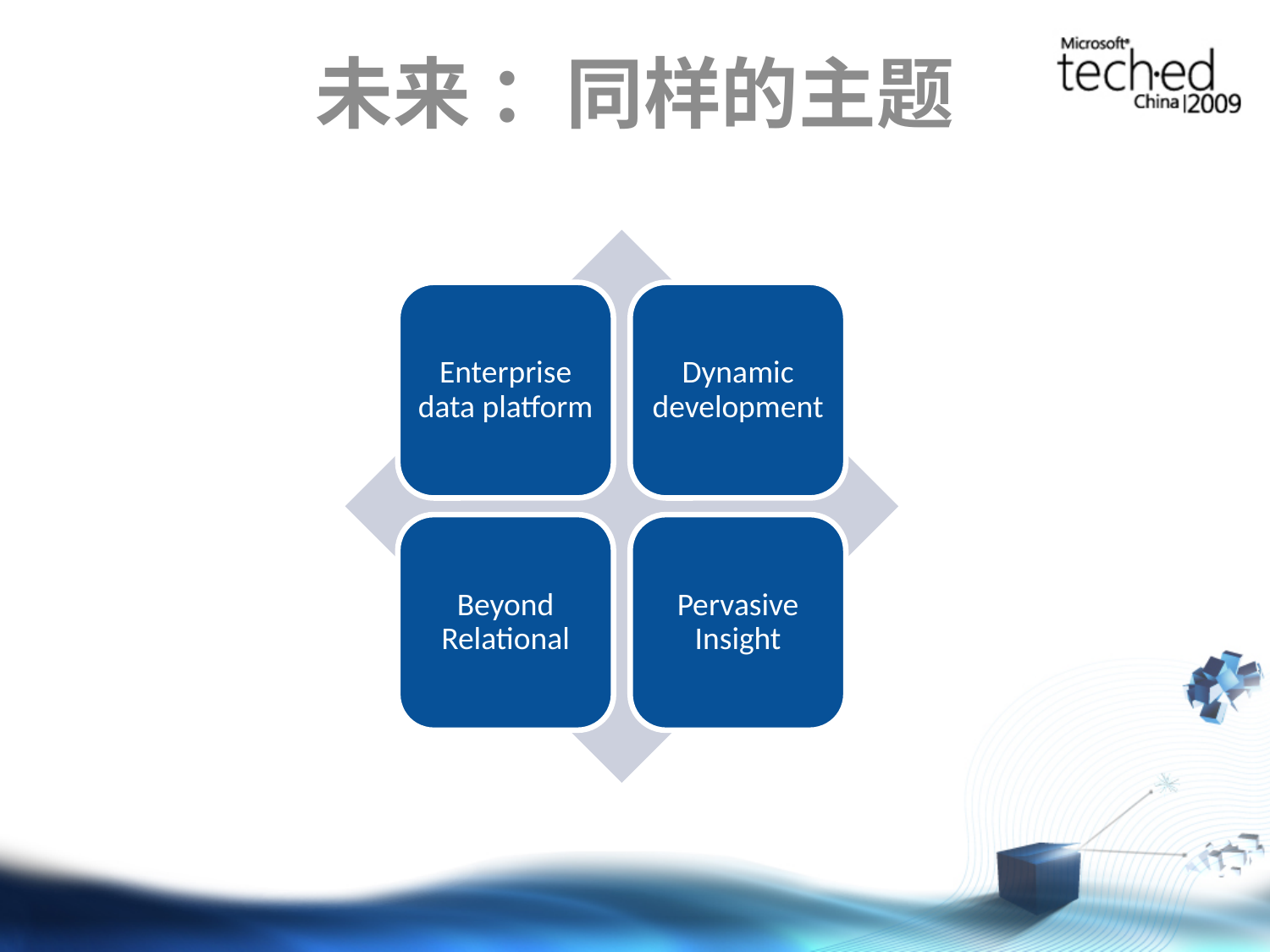

# 未来 ：同样的主题
Enterprise data platform
Dynamic development
Beyond Relational
Pervasive Insight